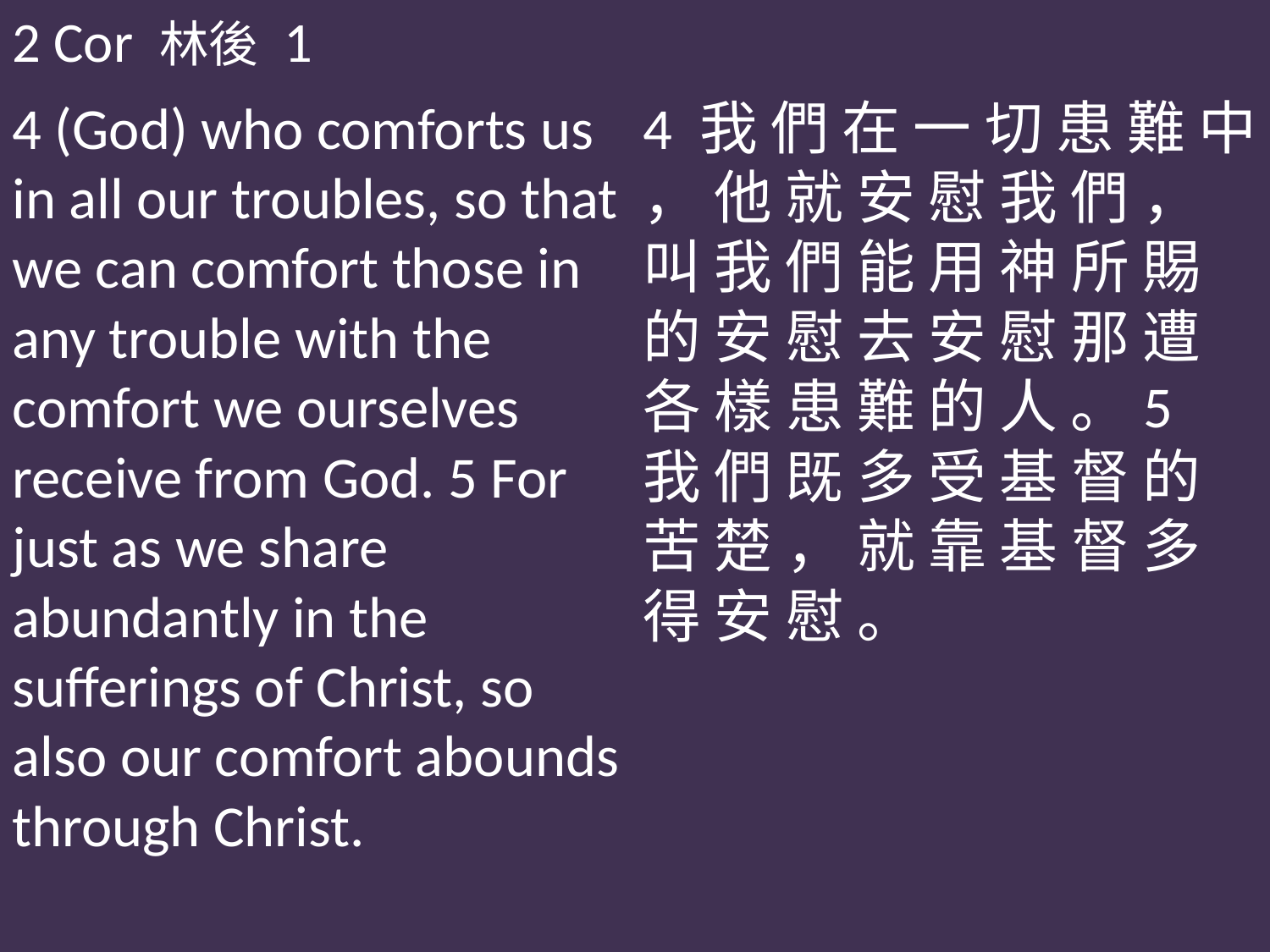

2 Cor 林後 1
4 (God) who comforts us in all our troubles, so that we can comfort those in any trouble with the comfort we ourselves receive from God. 5 For just as we share abundantly in the sufferings of Christ, so also our comfort abounds through Christ.
4 我 們 在 一 切 患 難 中 ， 他 就 安 慰 我 們 ， 叫 我 們 能 用 神 所 賜 的 安 慰 去 安 慰 那 遭 各 樣 患 難 的 人 。5 我 們 既 多 受 基 督 的 苦 楚 ， 就 靠 基 督 多 得 安 慰 。